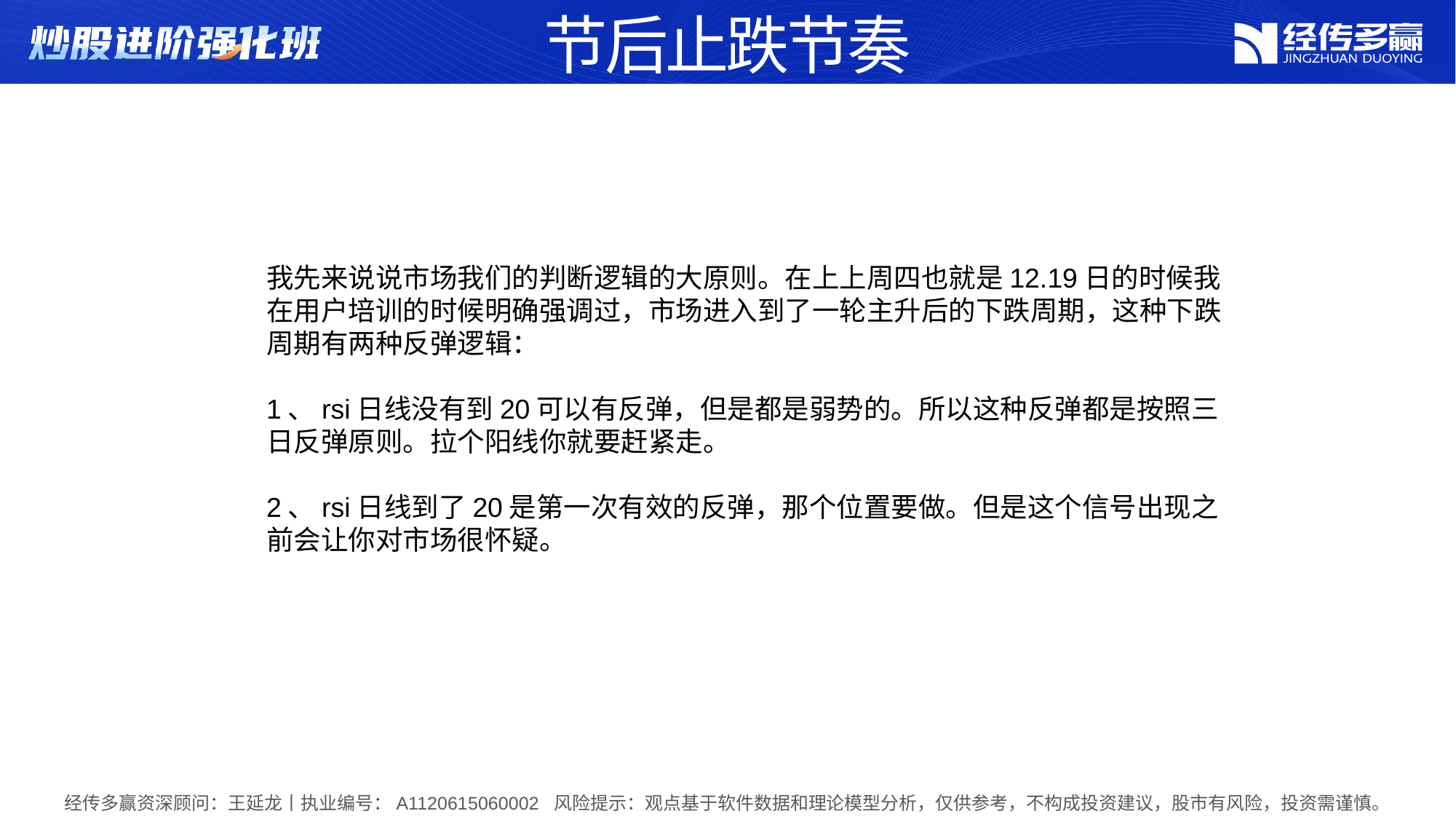

节后止跌节奏
我先来说说市场我们的判断逻辑的大原则。在上上周四也就是12.19日的时候我在用户培训的时候明确强调过，市场进入到了一轮主升后的下跌周期，这种下跌周期有两种反弹逻辑：

1、rsi日线没有到20可以有反弹，但是都是弱势的。所以这种反弹都是按照三日反弹原则。拉个阳线你就要赶紧走。

2、rsi日线到了20是第一次有效的反弹，那个位置要做。但是这个信号出现之前会让你对市场很怀疑。